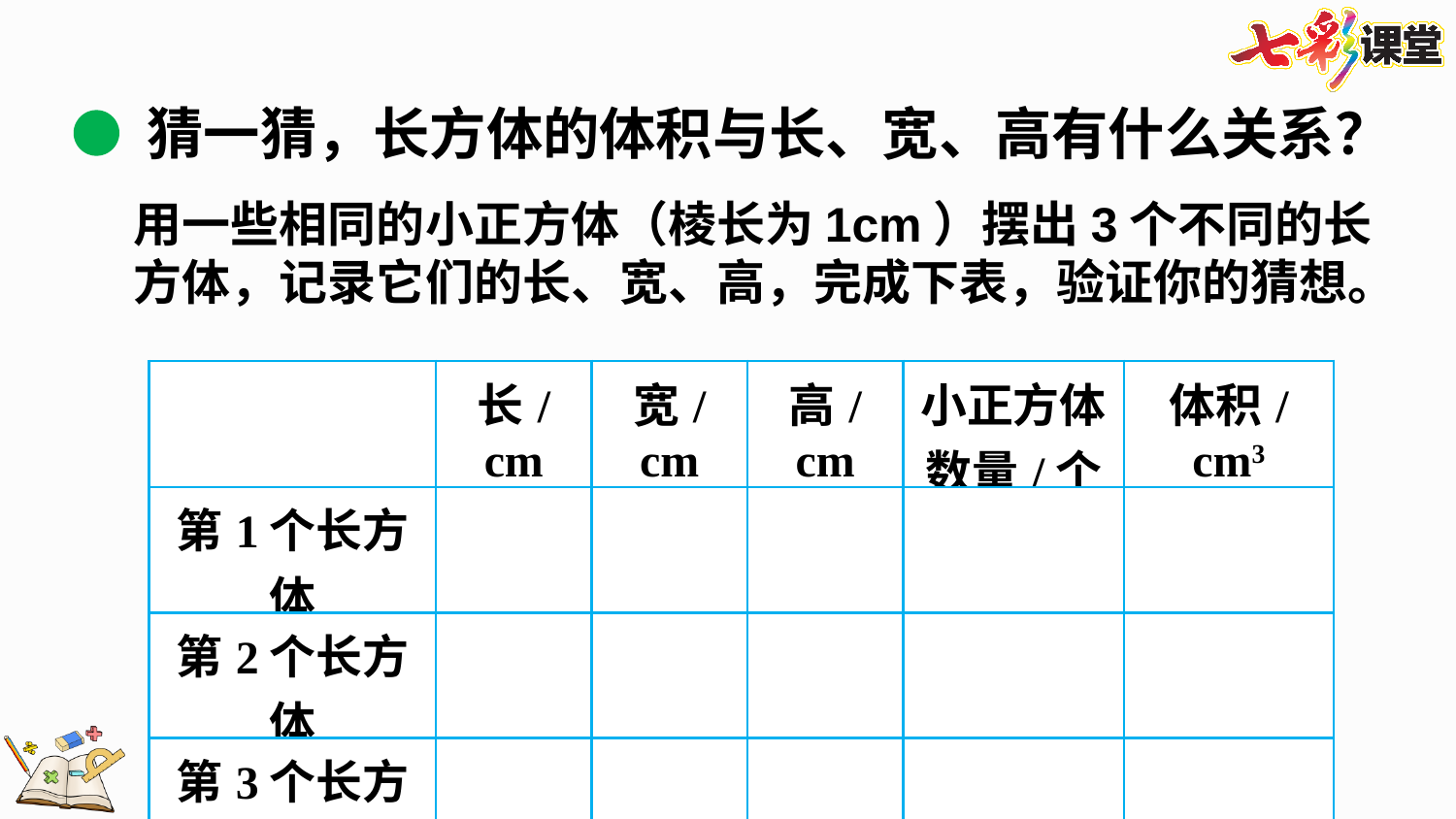

猜一猜，长方体的体积与长、宽、高有什么关系？

用一些相同的小正方体（棱长为1cm）摆出3个不同的长方体，记录它们的长、宽、高，完成下表，验证你的猜想。
|  | 长/cm | 宽/cm | 高/cm | 小正方体数量/个 | 体积/cm3 |
| --- | --- | --- | --- | --- | --- |
| 第1个长方体 |  |  |  |  |  |
| 第2个长方体 |  |  |  |  |  |
| 第3个长方体 |  |  |  |  |  |